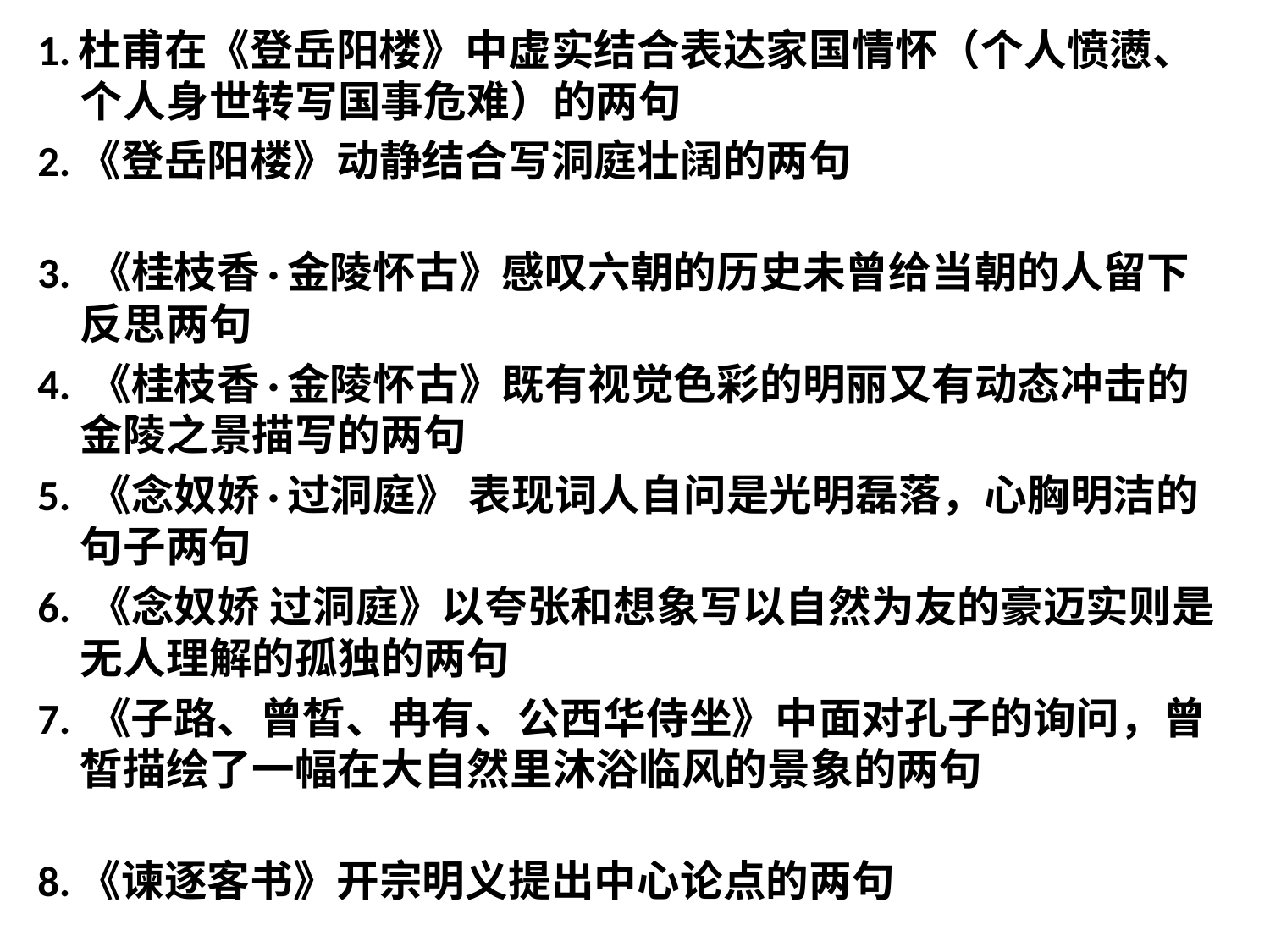

1.杜甫在《登岳阳楼》中虚实结合表达家国情怀（个人愤懑、个人身世转写国事危难）的两句戎马关山北　凭轩涕泗流
2.《登岳阳楼》动静结合写洞庭壮阔的两句吴楚东南坼　乾坤日夜浮
3. 《桂枝香·金陵怀古》感叹六朝的历史未曾给当朝的人留下反思两句六朝旧事随流水，但寒烟衰草凝绿
4. 《桂枝香·金陵怀古》既有视觉色彩的明丽又有动态冲击的金陵之景描写的两句彩舟云淡，星河鹭起
5. 《念奴娇·过洞庭》 表现词人自问是光明磊落，心胸明洁的句子两句孤光自照，肝肺皆冰雪
6. 《念奴娇 过洞庭》以夸张和想象写以自然为友的豪迈实则是无人理解的孤独的两句尽挹西江，细斟北斗
7. 《子路、曾皙、冉有、公西华侍坐》中面对孔子的询问，曾皙描绘了一幅在大自然里沐浴临风的景象的两句浴乎沂，风乎舞雩
8.《谏逐客书》开宗明义提出中心论点的两句臣闻吏议逐客，窃以为过矣

#